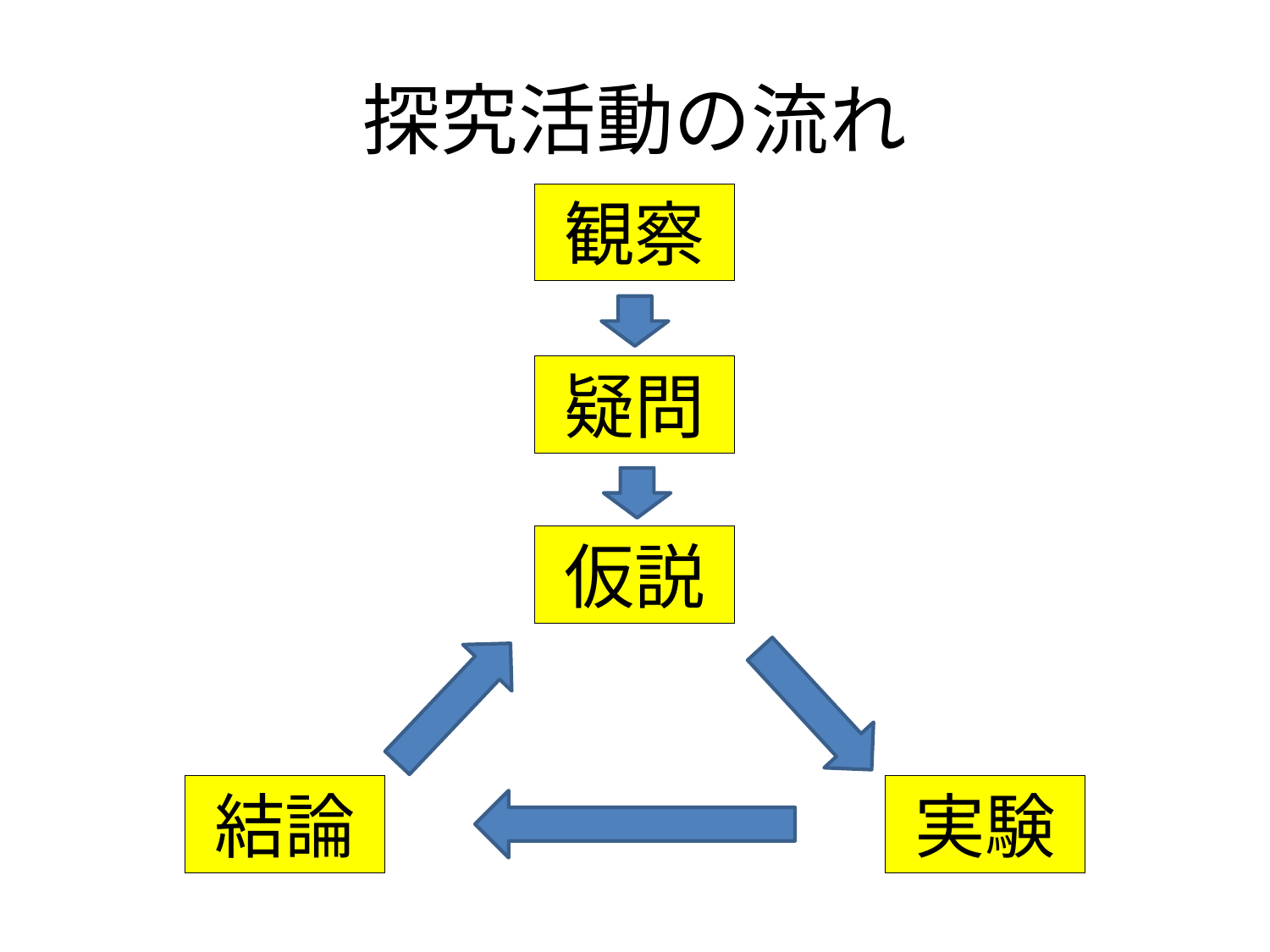

# 探究活動の流れ
観察

疑問

仮説

結論
実験